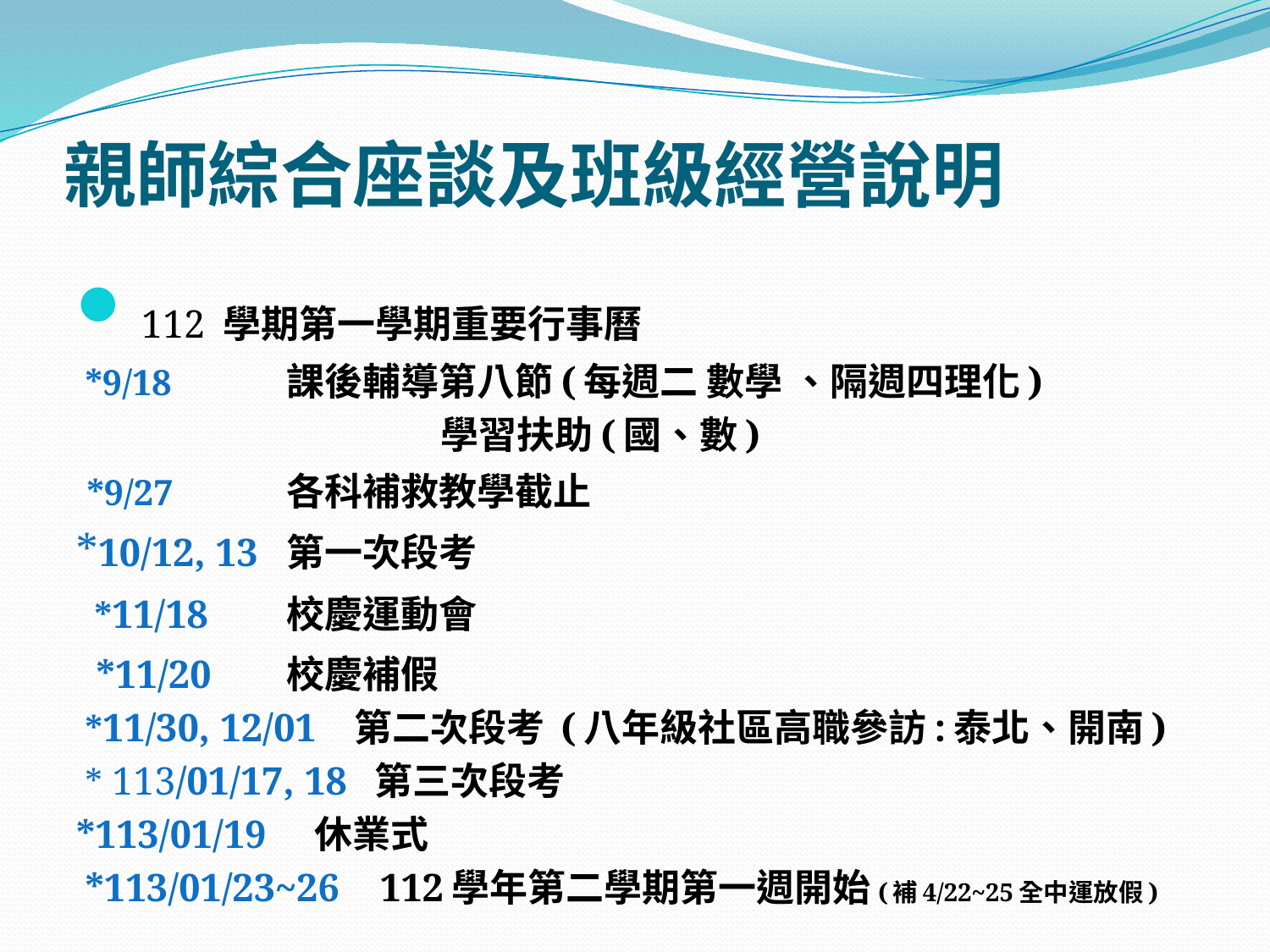

# 親師綜合座談及班級經營說明
 112 學期第一學期重要行事曆
 *9/18  		課後輔導第八節(每週二 數學 、隔週四理化)
	                             學習扶助(國、數)
 *9/27       	各科補救教學截止
*10/12, 13  	第一次段考
  *11/18			校慶運動會
  *11/20		校慶補假
 *11/30, 12/01   第二次段考 (八年級社區高職參訪:泰北、開南)
 * 113/01/17, 18  第三次段考
*113/01/19	  休業式
 *113/01/23~26    112學年第二學期第一週開始(補4/22~25全中運放假)